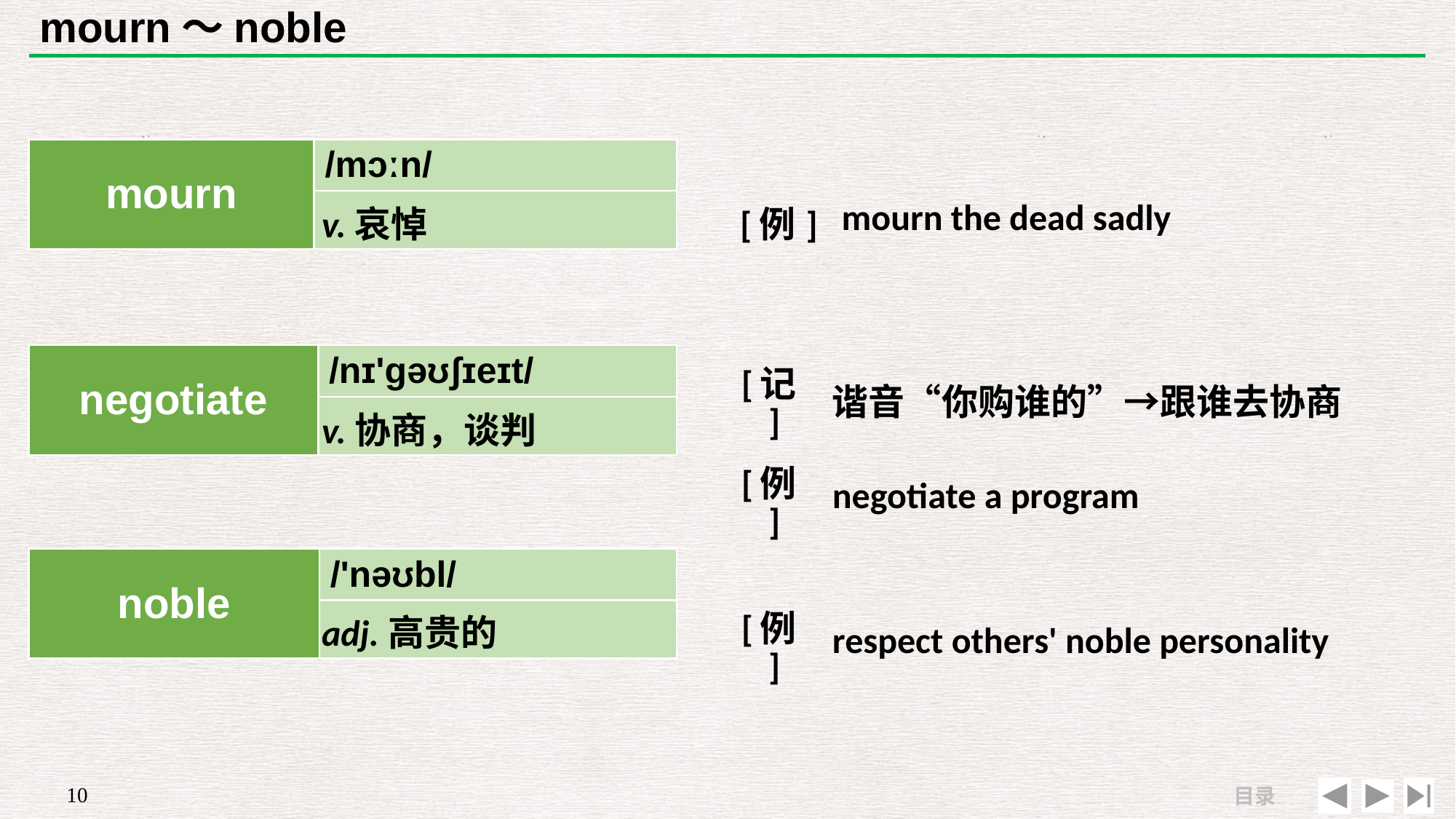

# mourn～noble

| mourn | /mɔːn/ |
| --- | --- |
|  |  |
|  |  |
| --- | --- |
| [例] | mourn the dead sadly |
v.哀悼
| negotiate | /nɪ'ɡəʊʃɪeɪt/ |
| --- | --- |
|  |  |
| [记] | 谐音“你购谁的”→跟谁去协商 |
| --- | --- |
| [例] | negotiate a program |
v.协商，谈判
|  |  |
| --- | --- |
| [例] | respect others' noble personality |
| noble | /'nəʊbl/ |
| --- | --- |
|  |  |
adj.高贵的